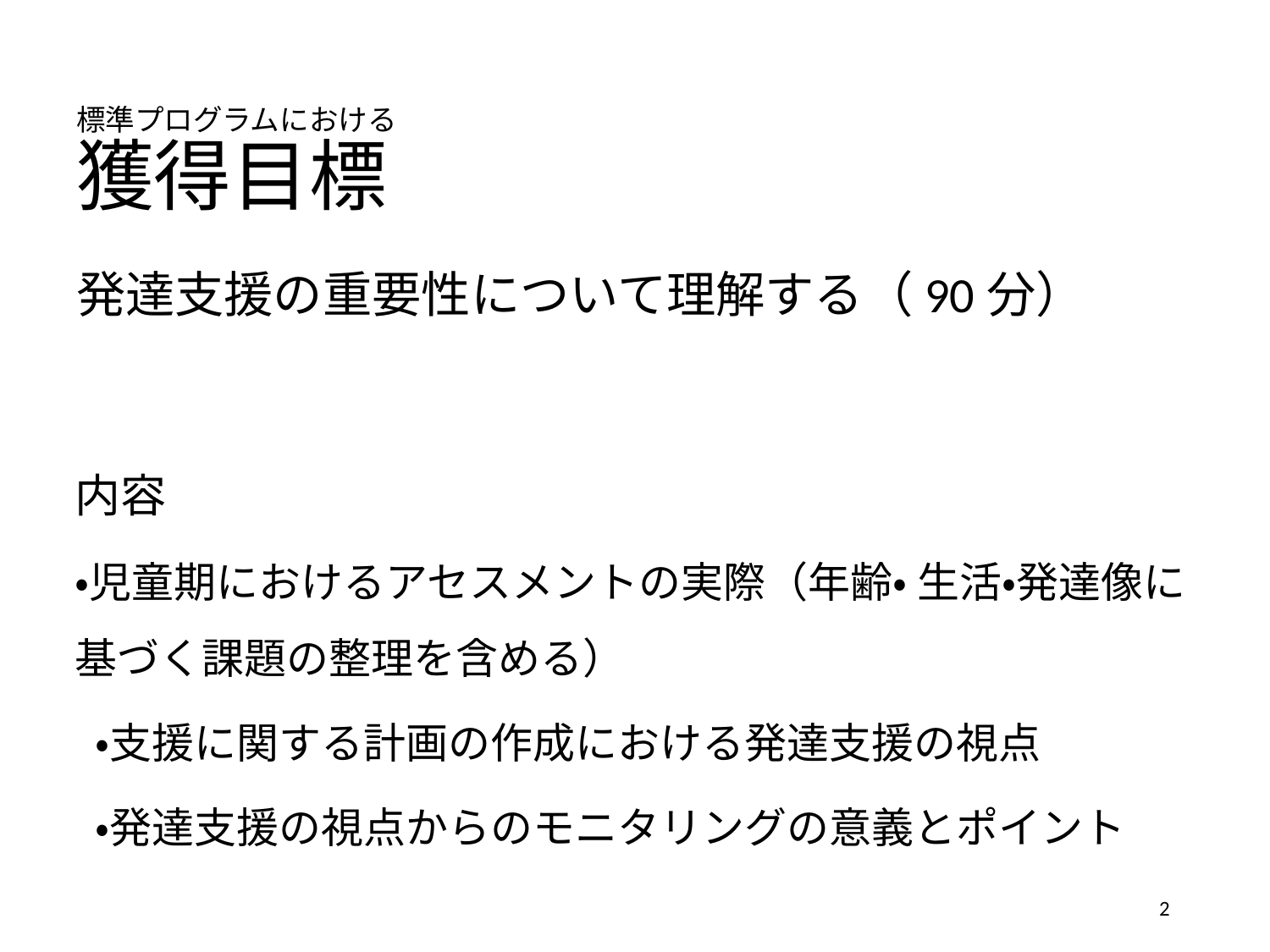

# 標準プログラムにおける 獲得目標
発達支援の重要性について理解する（90分）
内容
・児童期におけるアセスメントの実際（年齢・ 生活・発達像に基づく課題の整理を含める）
 ・支援に関する計画の作成における発達支援の視点
 ・発達支援の視点からのモニタリングの意義とポイント
2